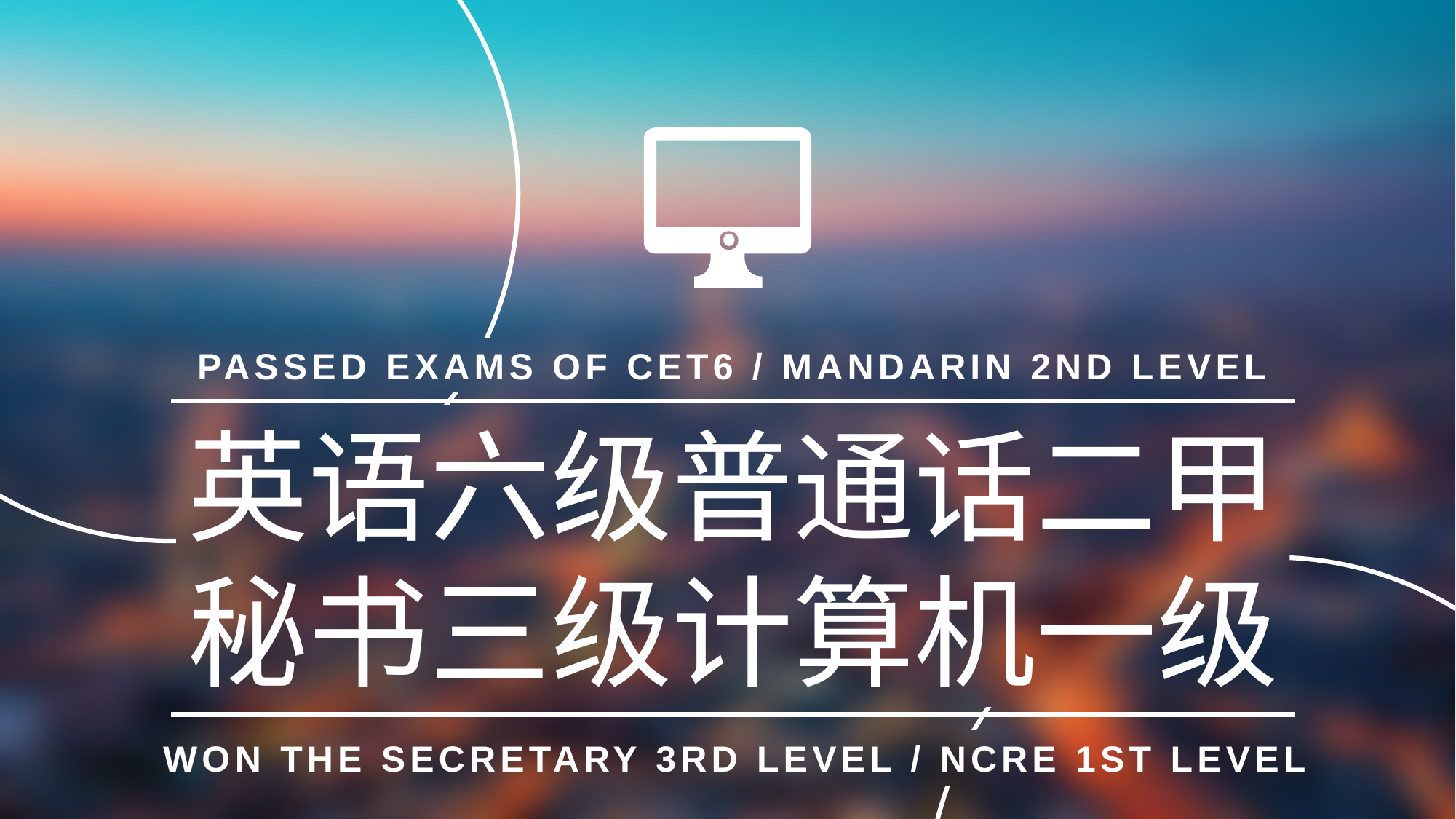

PASSED EXAMS OF CET6 / MANDARIN 2ND LEVEL
英语六级普通话二甲
秘书三级计算机一级

 WON THE SECRETARY 3RD LEVEL / NCRE 1ST LEVEL